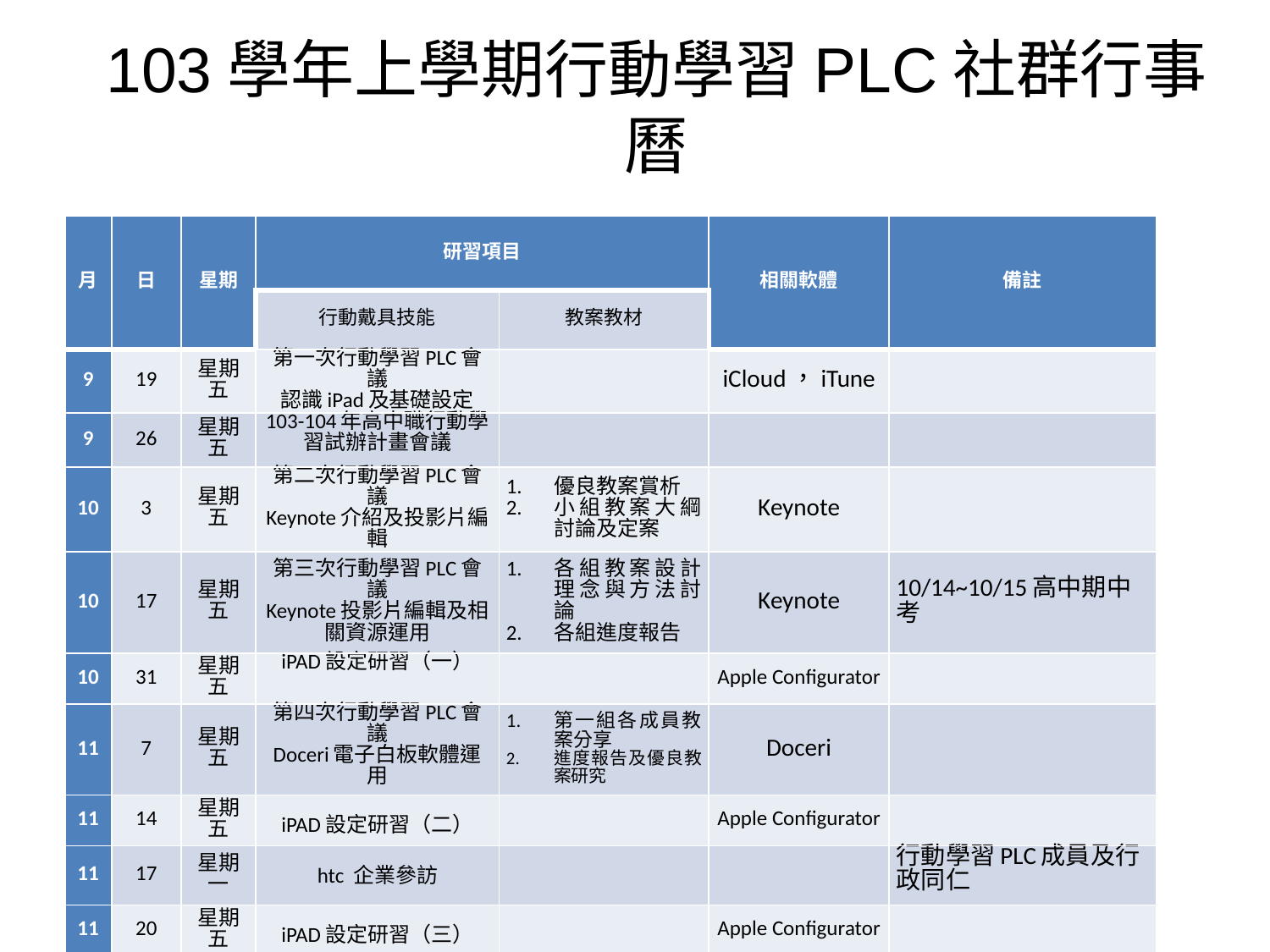

# 103學年上學期行動學習PLC社群行事曆
| 月 | 日 | 星期 | 研習項目 |  | 相關軟體 | 備註 |
| --- | --- | --- | --- | --- | --- | --- |
|  |  |  | 行動戴具技能 | 教案教材 |  |  |
| 9 | 19 | 星期五 | 第一次行動學習PLC會議 認識iPad及基礎設定 |  | iCloud，iTune |  |
| 9 | 26 | 星期五 | 103-104年高中職行動學習試辦計畫會議 |  |  |  |
| 10 | 3 | 星期五 | 第二次行動學習PLC會議 Keynote介紹及投影片編輯 | 優良教案賞析 小組教案大綱討論及定案 | Keynote |  |
| 10 | 17 | 星期五 | 第三次行動學習PLC會議 Keynote投影片編輯及相關資源運用 | 各組教案設計理念與方法討論 各組進度報告 | Keynote | 10/14~10/15高中期中考 |
| 10 | 31 | 星期五 | iPAD設定研習（一） |  | Apple Configurator |  |
| 11 | 7 | 星期五 | 第四次行動學習PLC會議 Doceri電子白板軟體運用 | 第一組各成員教案分享 進度報告及優良教案研究 | Doceri |  |
| 11 | 14 | 星期五 | iPAD設定研習（二） |  | Apple Configurator |  |
| 11 | 17 | 星期一 | htc 企業參訪 |  |  | 行動學習PLC成員及行政同仁 |
| 11 | 20 | 星期五 | iPAD設定研習（三） |  | Apple Configurator |  |